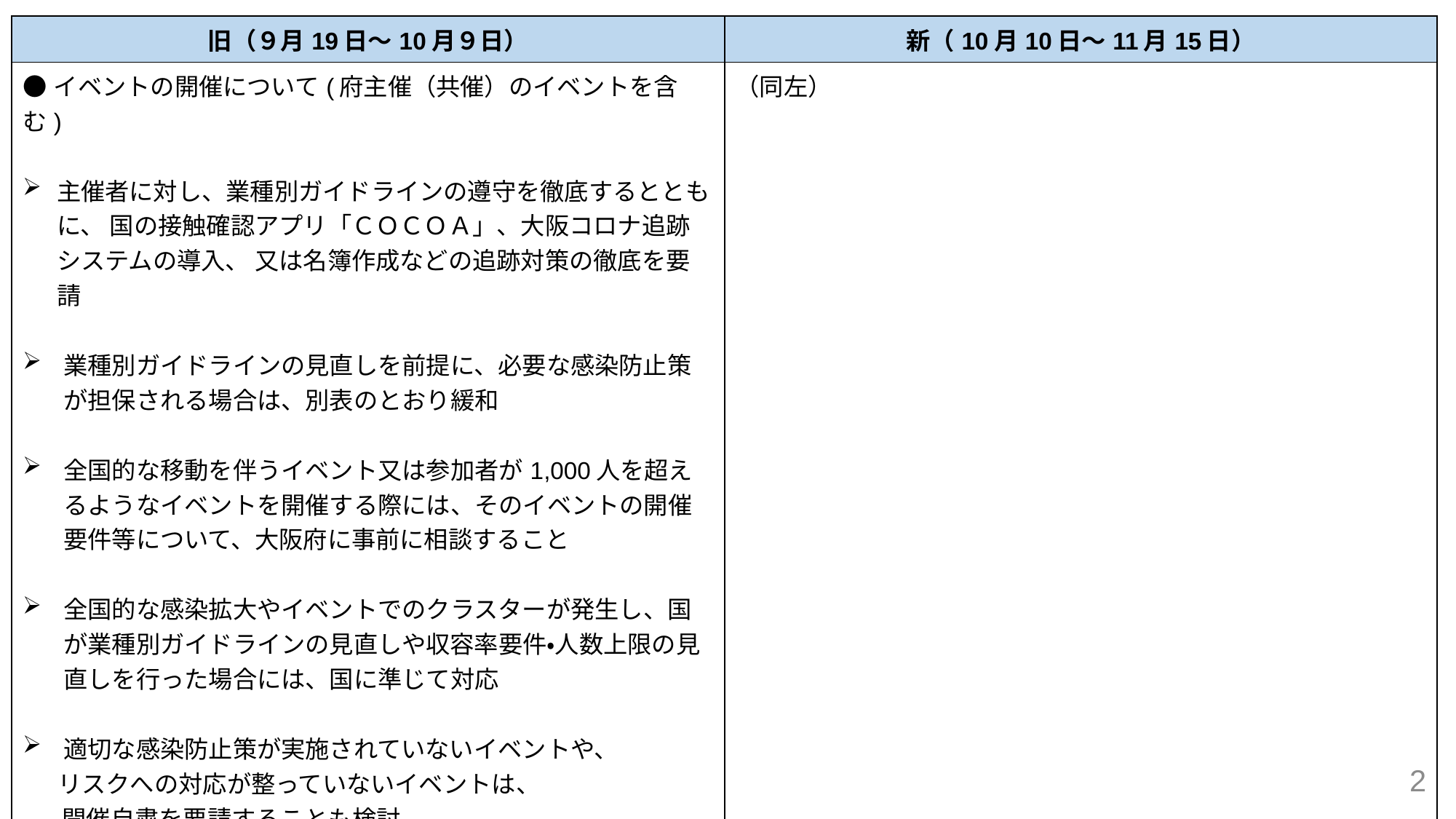

| 旧（９月19日～10月９日） | 新（10月10日～11月15日） |
| --- | --- |
| ●イベントの開催について(府主催（共催）のイベントを含む) 主催者に対し、業種別ガイドラインの遵守を徹底するとともに、 国の接触確認アプリ「ＣＯＣＯＡ」、大阪コロナ追跡システムの導入、 又は名簿作成などの追跡対策の徹底を要請 業種別ガイドラインの見直しを前提に、必要な感染防止策が担保される場合は、別表のとおり緩和 全国的な移動を伴うイベント又は参加者が1,000人を超えるようなイベントを開催する際には、そのイベントの開催要件等について、大阪府に事前に相談すること 全国的な感染拡大やイベントでのクラスターが発生し、国が業種別ガイドラインの見直しや収容率要件・人数上限の見直しを行った場合には、国に準じて対応 適切な感染防止策が実施されていないイベントや、 　 リスクへの対応が整っていないイベントは、 開催自粛を要請することも検討 | （同左） |
2